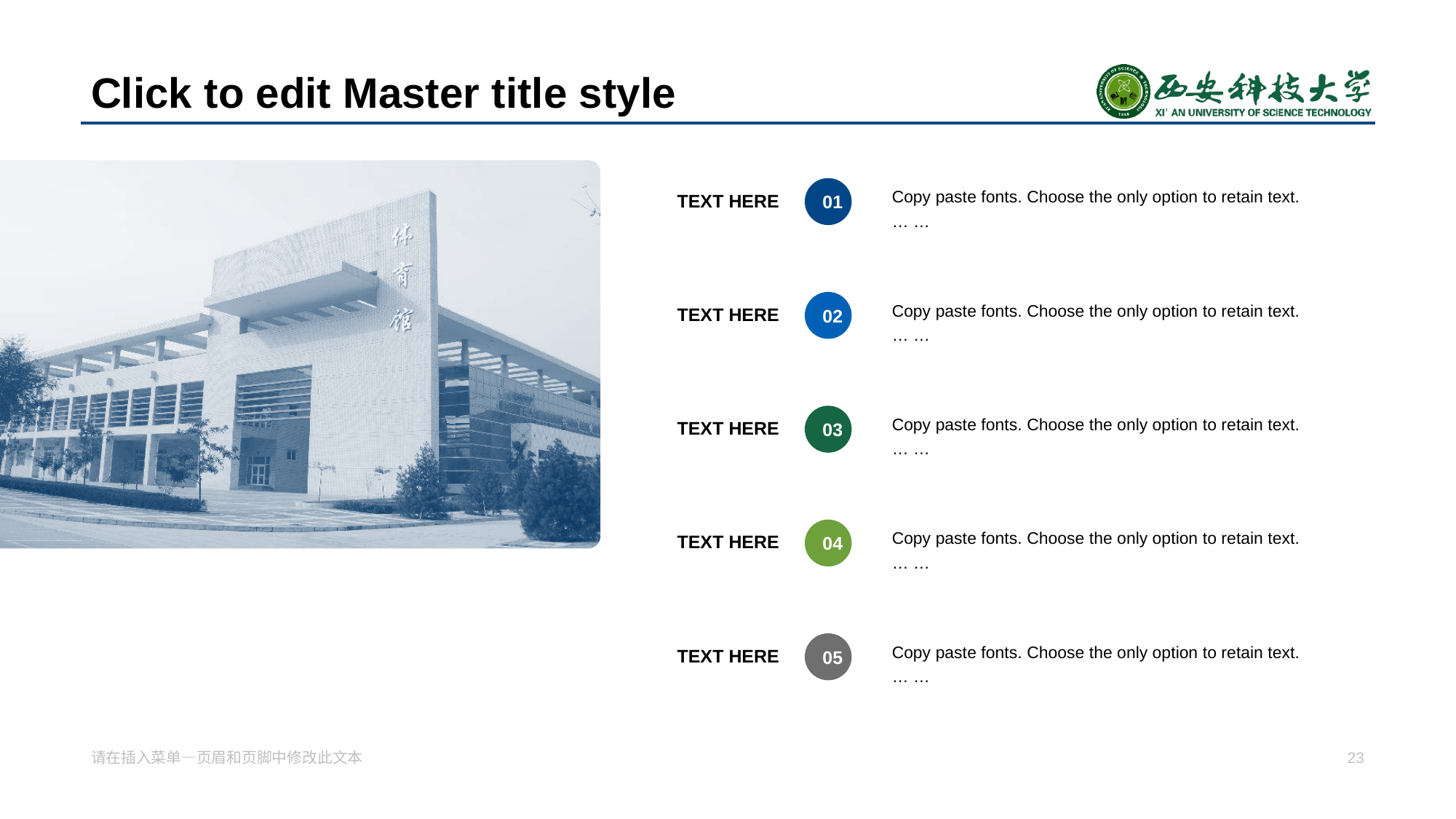

# Click to edit Master title style

Copy paste fonts. Choose the only option to retain text.
… …
TEXT HERE
01
Copy paste fonts. Choose the only option to retain text.
… …
TEXT HERE
02
Copy paste fonts. Choose the only option to retain text.
… …
TEXT HERE
03
Copy paste fonts. Choose the only option to retain text.
… …
TEXT HERE
04
Copy paste fonts. Choose the only option to retain text.
… …
TEXT HERE
05
请在插入菜单—页眉和页脚中修改此文本
23